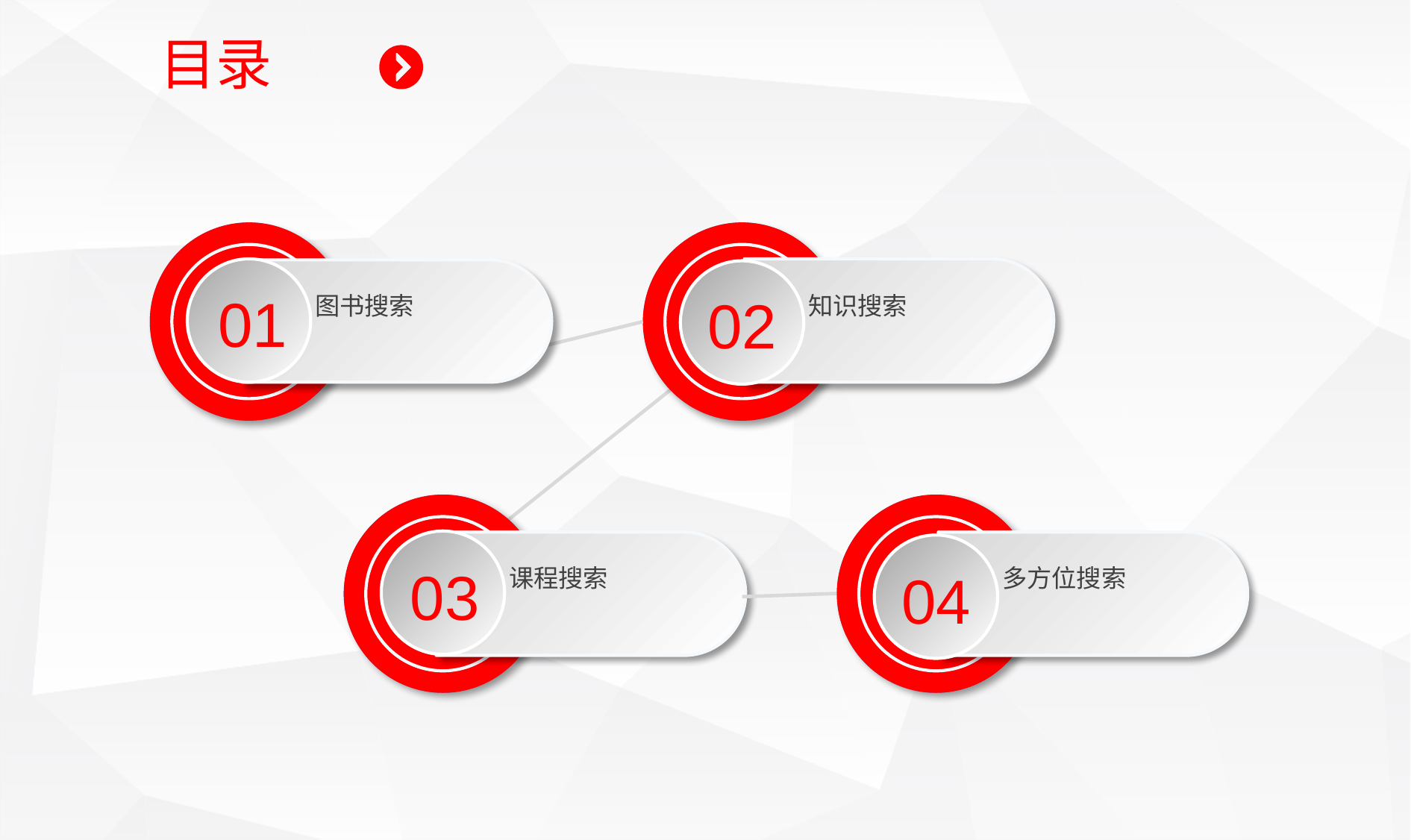

目录

01

02
图书搜索
知识搜索

03

04
课程搜索
多方位搜索